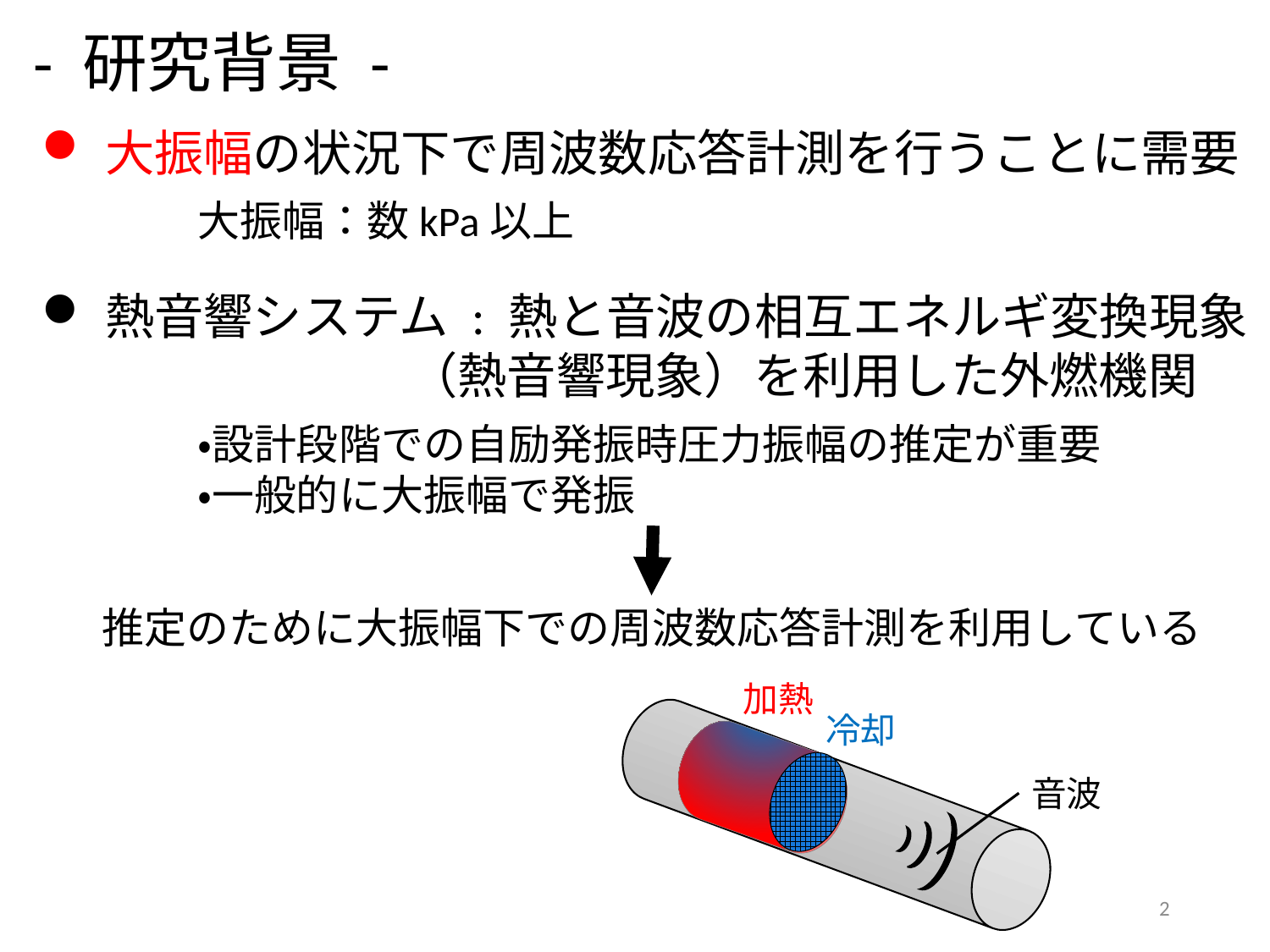

# - 研究背景 -
大振幅の状況下で周波数応答計測を行うことに需要
大振幅：数kPa以上
熱音響システム : 熱と音波の相互エネルギ変換現象			　（熱音響現象）を利用した外燃機関
・設計段階での自励発振時圧力振幅の推定が重要
・一般的に大振幅で発振
推定のために大振幅下での周波数応答計測を利用している
加熱
冷却

音波
2